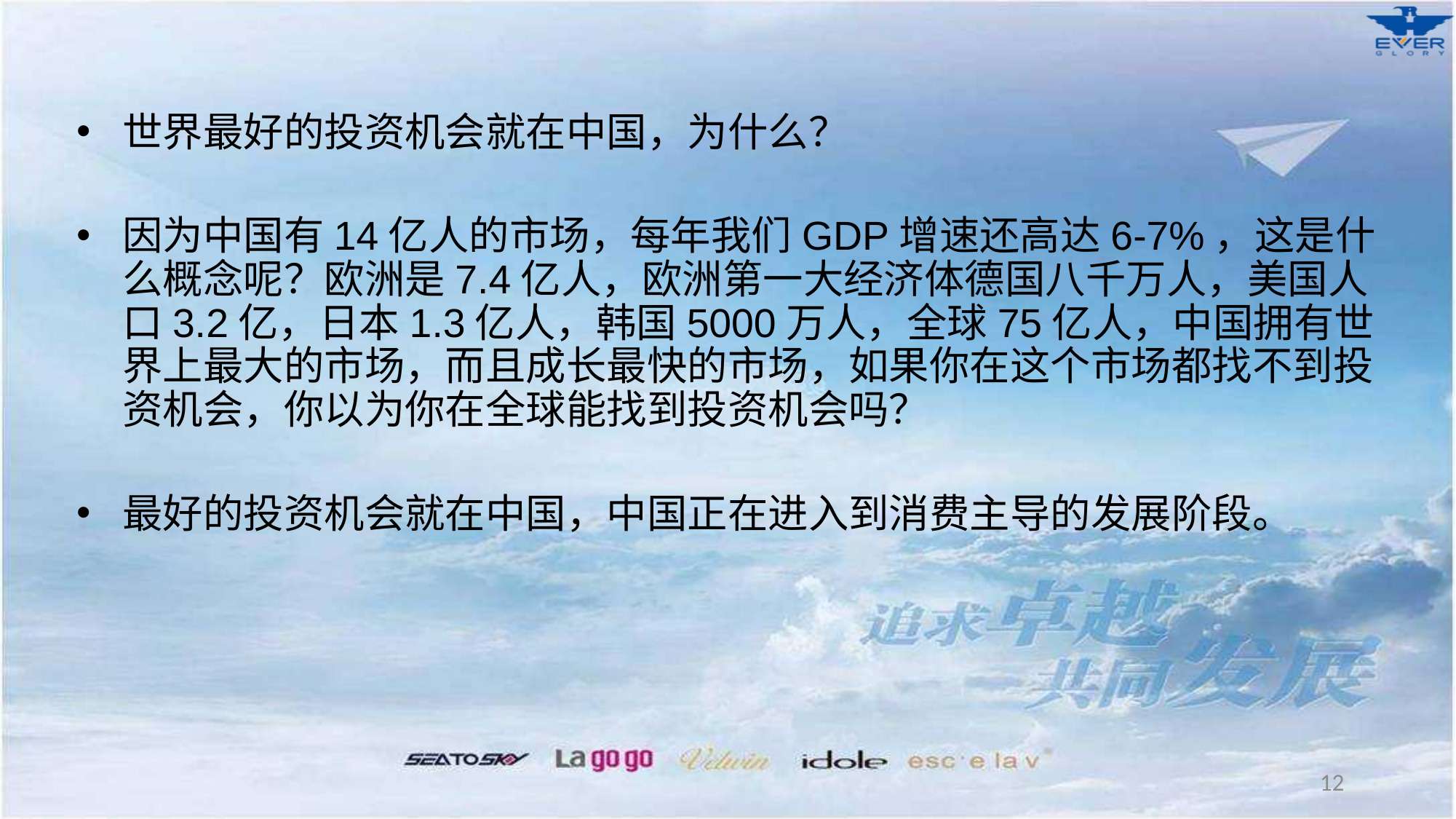

世界最好的投资机会就在中国，为什么？

因为中国有14亿人的市场，每年我们GDP增速还高达6-7%，这是什么概念呢？欧洲是7.4亿人，欧洲第一大经济体德国八千万人，美国人口3.2亿，日本1.3亿人，韩国5000万人，全球75亿人，中国拥有世界上最大的市场，而且成长最快的市场，如果你在这个市场都找不到投资机会，你以为你在全球能找到投资机会吗？

最好的投资机会就在中国，中国正在进入到消费主导的发展阶段。

12